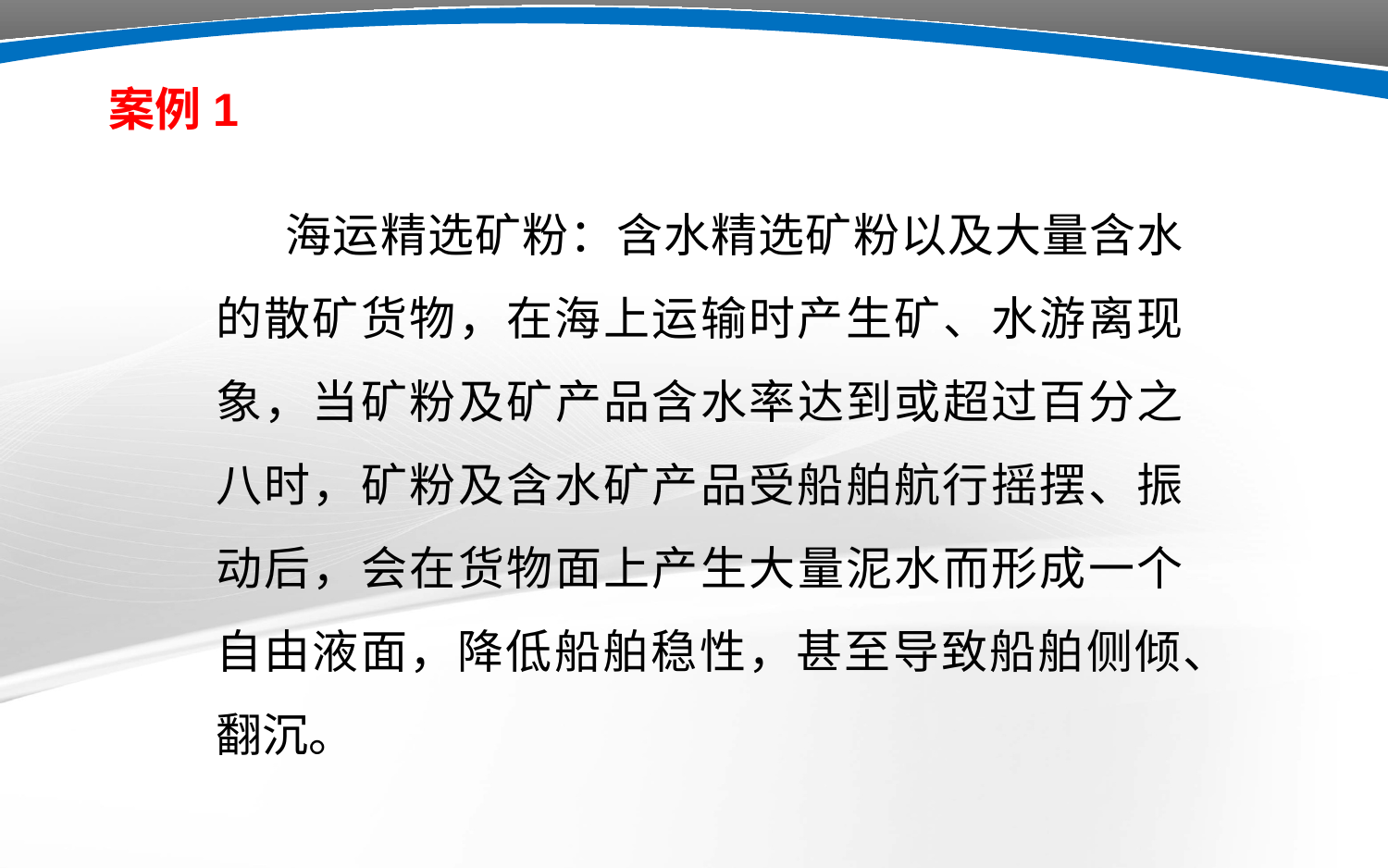

案例1
 海运精选矿粉：含水精选矿粉以及大量含水的散矿货物，在海上运输时产生矿、水游离现象，当矿粉及矿产品含水率达到或超过百分之八时，矿粉及含水矿产品受船舶航行摇摆、振动后，会在货物面上产生大量泥水而形成一个自由液面，降低船舶稳性，甚至导致船舶侧倾、翻沉。